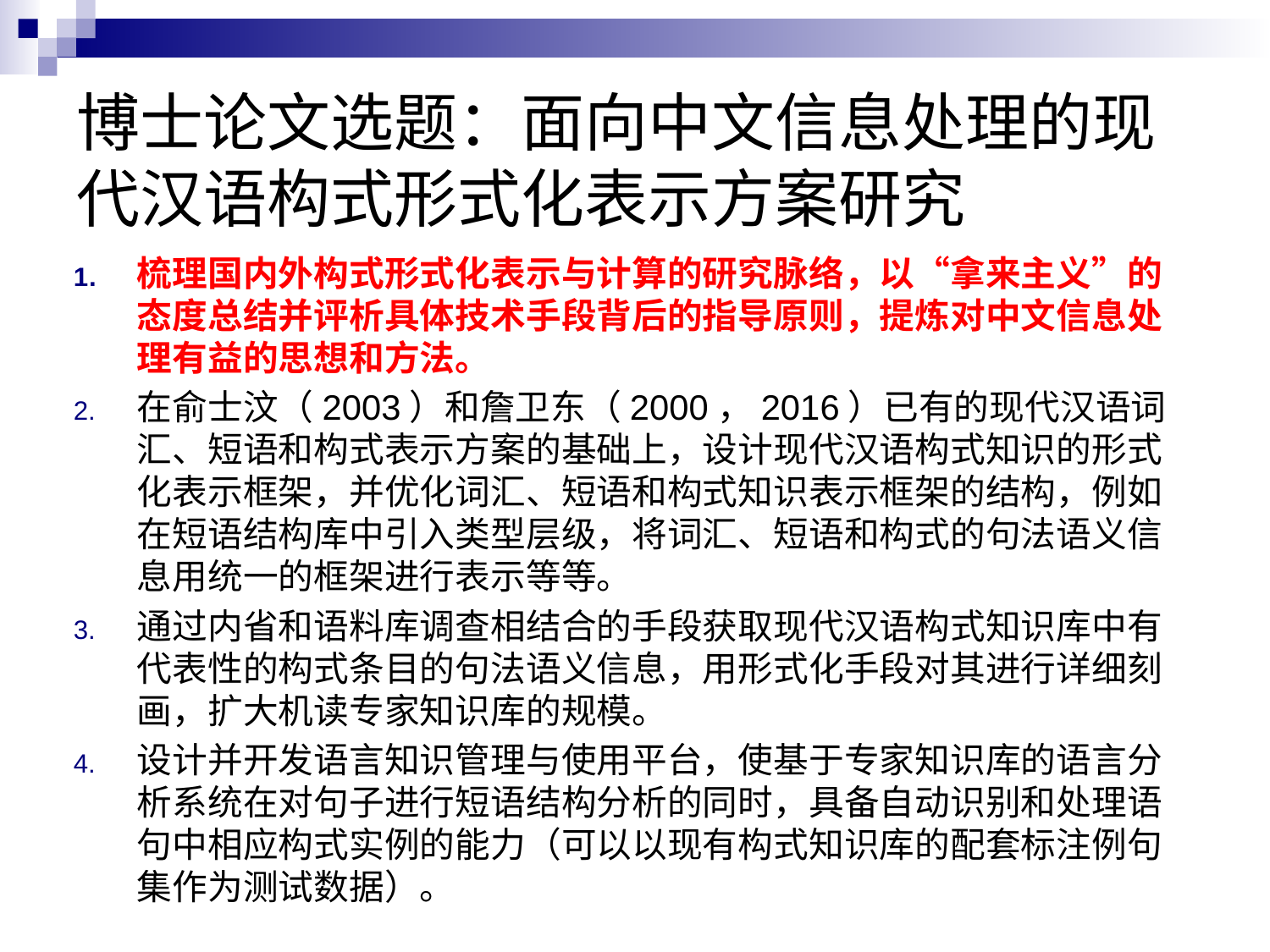

# 博士论文选题：面向中文信息处理的现代汉语构式形式化表示方案研究
梳理国内外构式形式化表示与计算的研究脉络，以“拿来主义”的态度总结并评析具体技术手段背后的指导原则，提炼对中文信息处理有益的思想和方法。
在俞士汶（2003）和詹卫东（2000，2016）已有的现代汉语词汇、短语和构式表示方案的基础上，设计现代汉语构式知识的形式化表示框架，并优化词汇、短语和构式知识表示框架的结构，例如在短语结构库中引入类型层级，将词汇、短语和构式的句法语义信息用统一的框架进行表示等等。
通过内省和语料库调查相结合的手段获取现代汉语构式知识库中有代表性的构式条目的句法语义信息，用形式化手段对其进行详细刻画，扩大机读专家知识库的规模。
设计并开发语言知识管理与使用平台，使基于专家知识库的语言分析系统在对句子进行短语结构分析的同时，具备自动识别和处理语句中相应构式实例的能力（可以以现有构式知识库的配套标注例句集作为测试数据）。